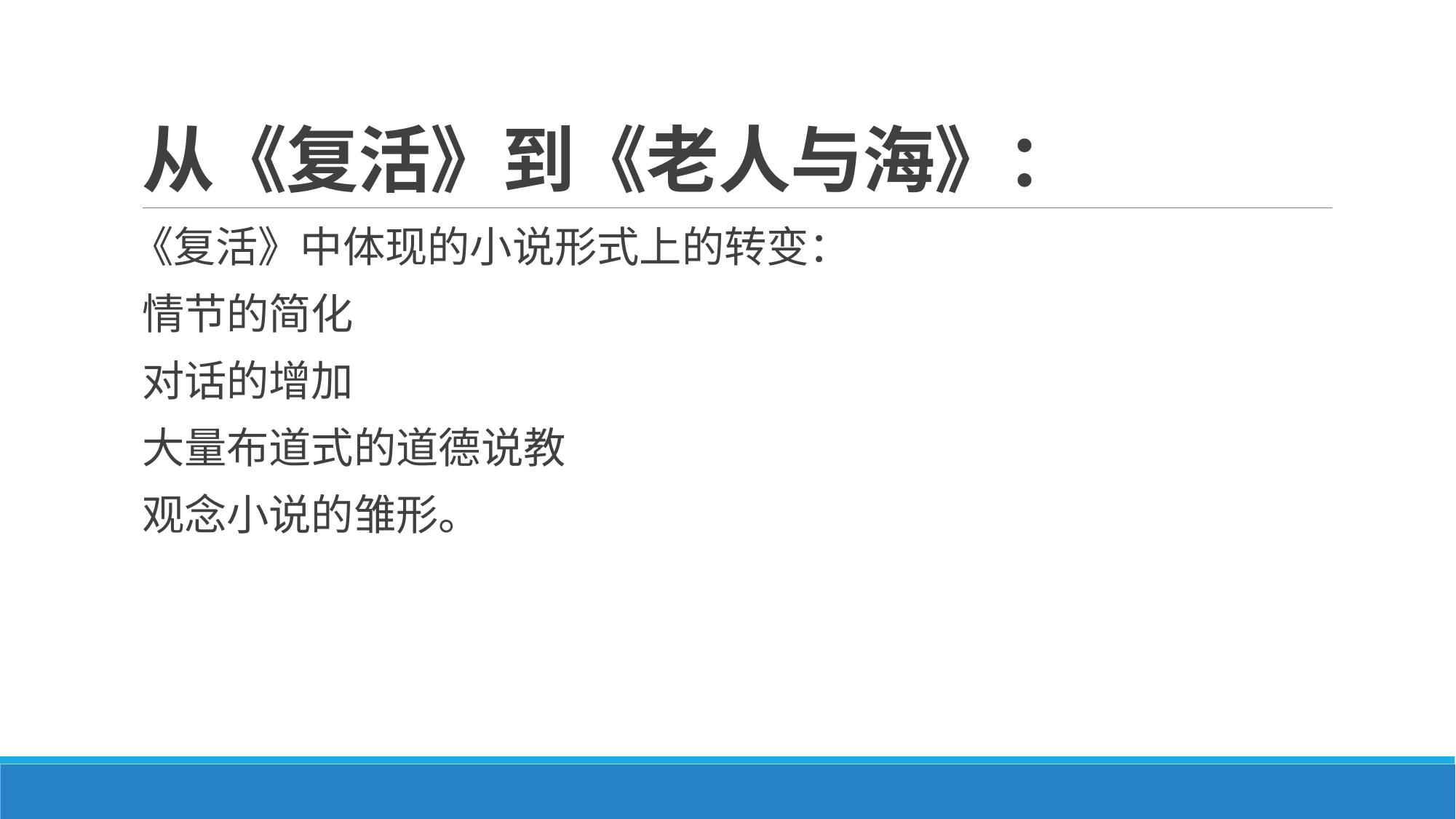

# 从《复活》到《老人与海》：
《复活》中体现的小说形式上的转变：
情节的简化
对话的增加
大量布道式的道德说教
观念小说的雏形。